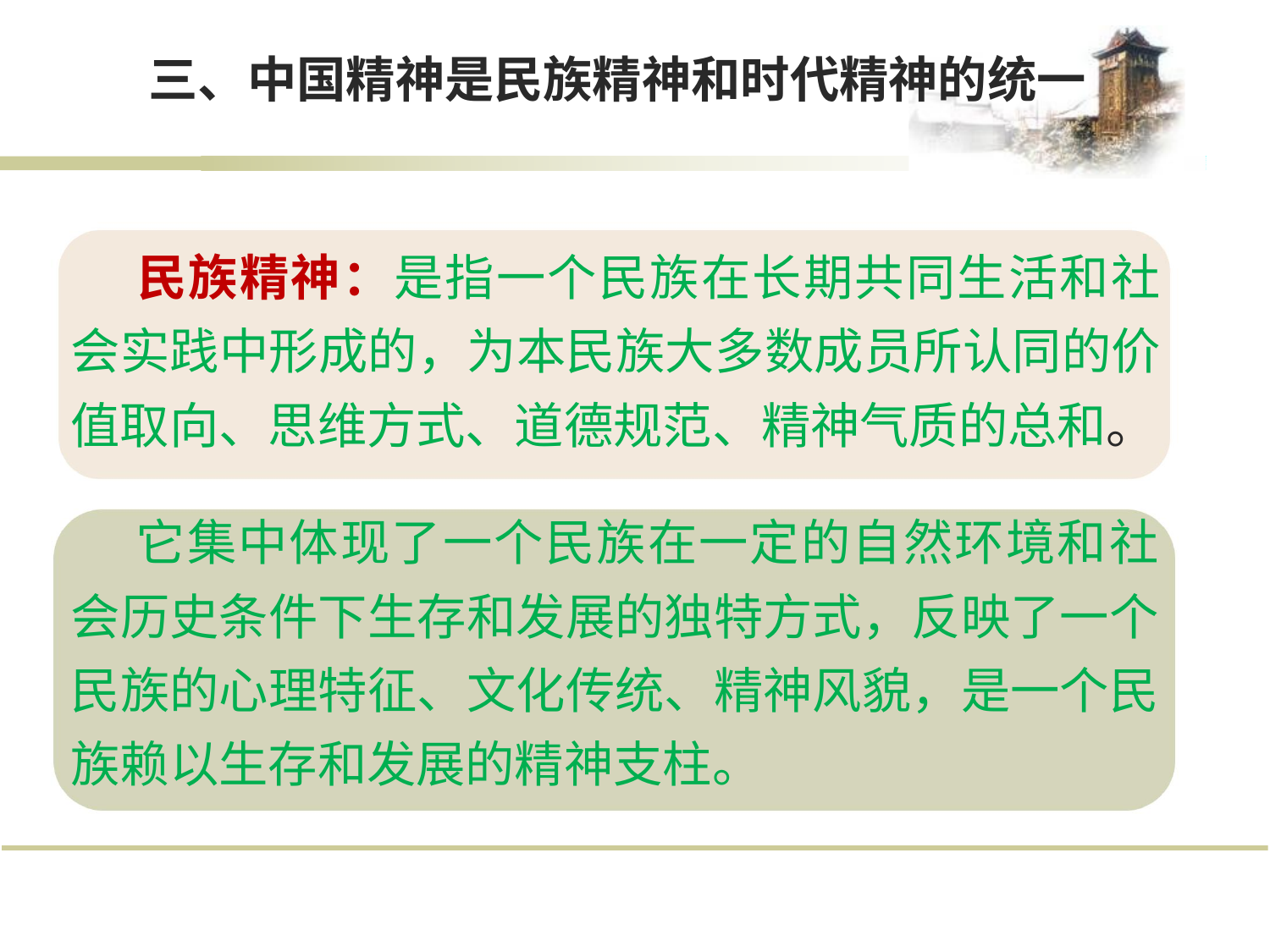

# 三、中国精神是民族精神和时代精神的统一

    民族精神：是指一个民族在长期共同生活和社 会实践中形成的，为本民族大多数成员所认同的价 值取向、思维方式、道德规范、精神气质的总和。
    它集中体现了一个民族在一定的自然环境和社 会历史条件下生存和发展的独特方式，反映了一个 民族的心理特征、文化传统、精神风貌，是一个民 族赖以生存和发展的精神支柱。